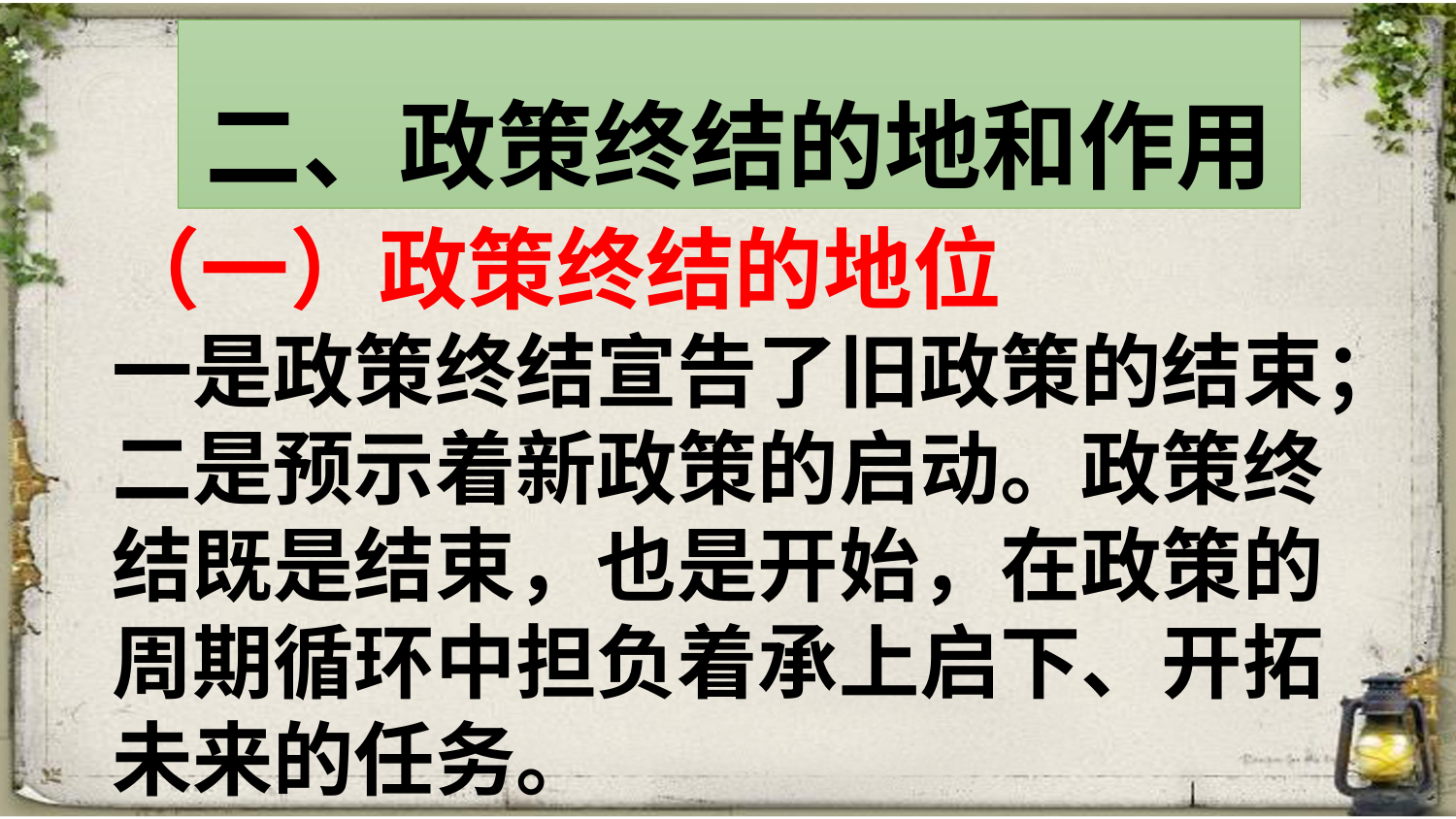

二、政策终结的地和作用
（一）政策终结的地位
一是政策终结宣告了旧政策的结束；
二是预示着新政策的启动。政策终结既是结束，也是开始，在政策的周期循环中担负着承上启下、开拓未来的任务。